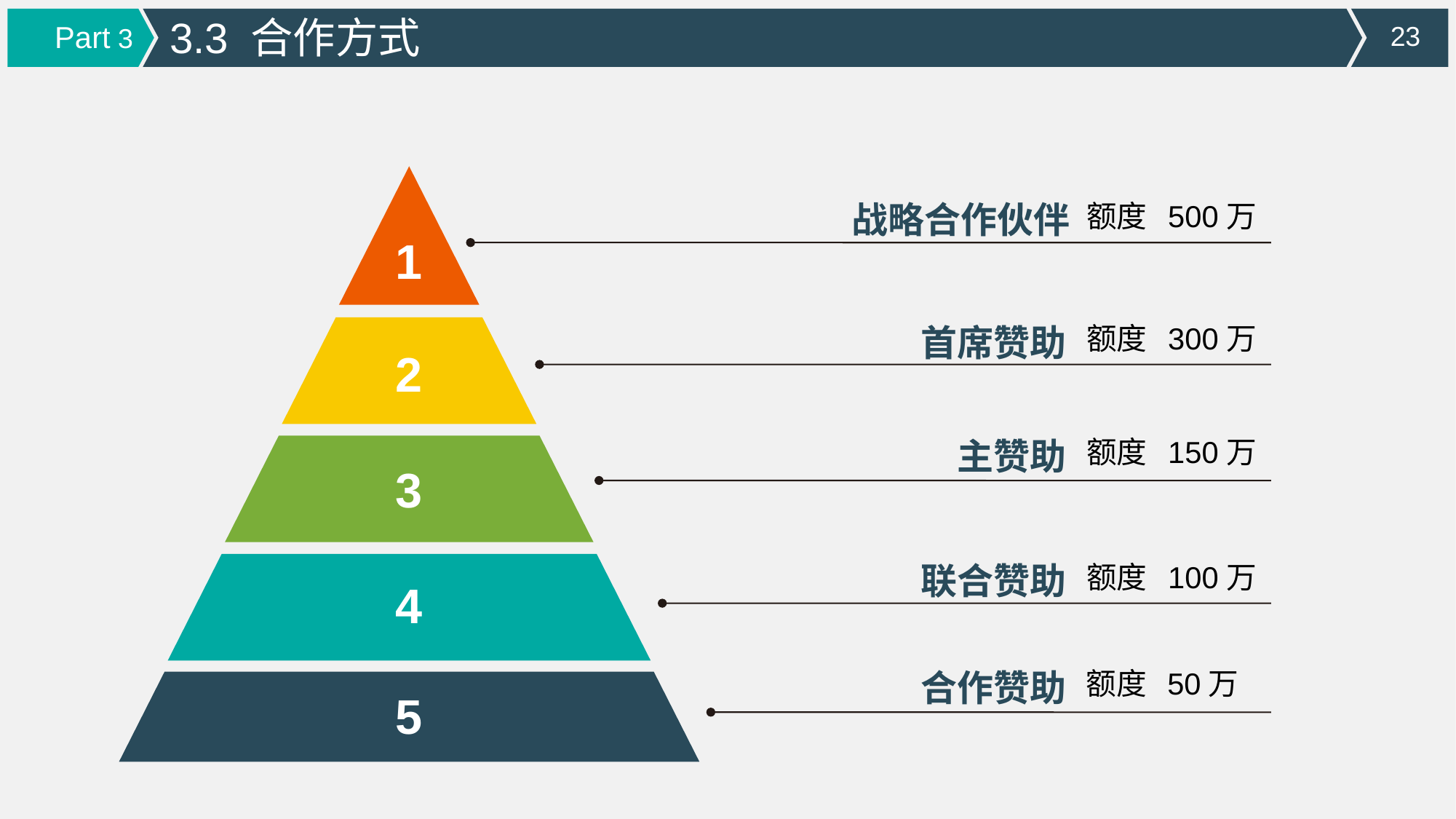

3.3 合作方式
Part 3

战略合作伙伴
额度  500万
1

首席赞助
额度  300万

2

主赞助
额度  150万

3

联合赞助
额度  100万

4

合作赞助
额度  50万

5